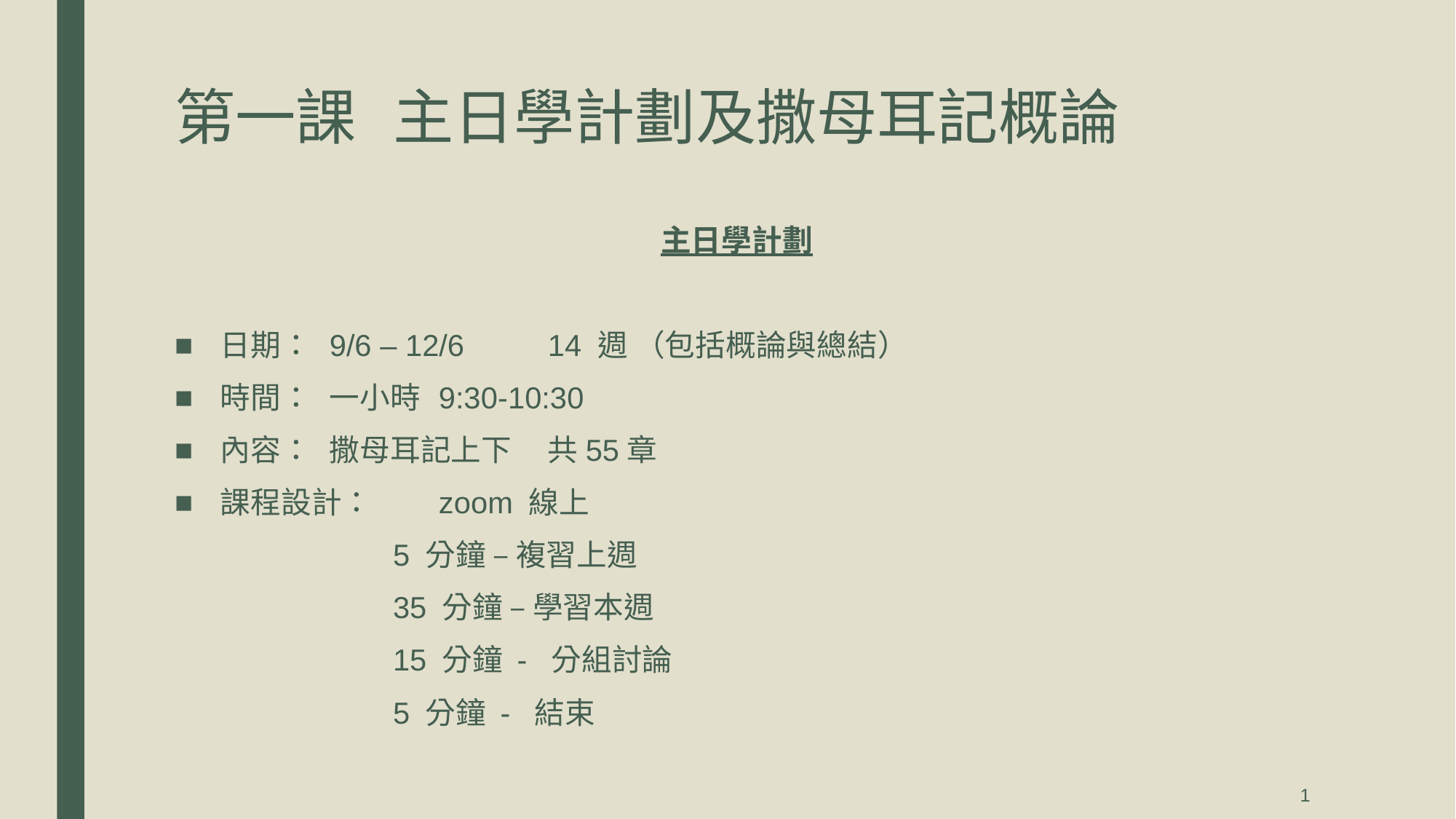

# 第一課	主日學計劃及撒母耳記概論
主日學計劃

日期：	9/6 – 12/6 	14 週 （包括概論與總結）
時間：	一小時	9:30-10:30
內容：	撒母耳記上下	共55章
課程設計：	zoom 線上
		5 分鐘 – 複習上週
		35 分鐘 – 學習本週
		15 分鐘 -  分組討論
		5 分鐘 -  結束

1